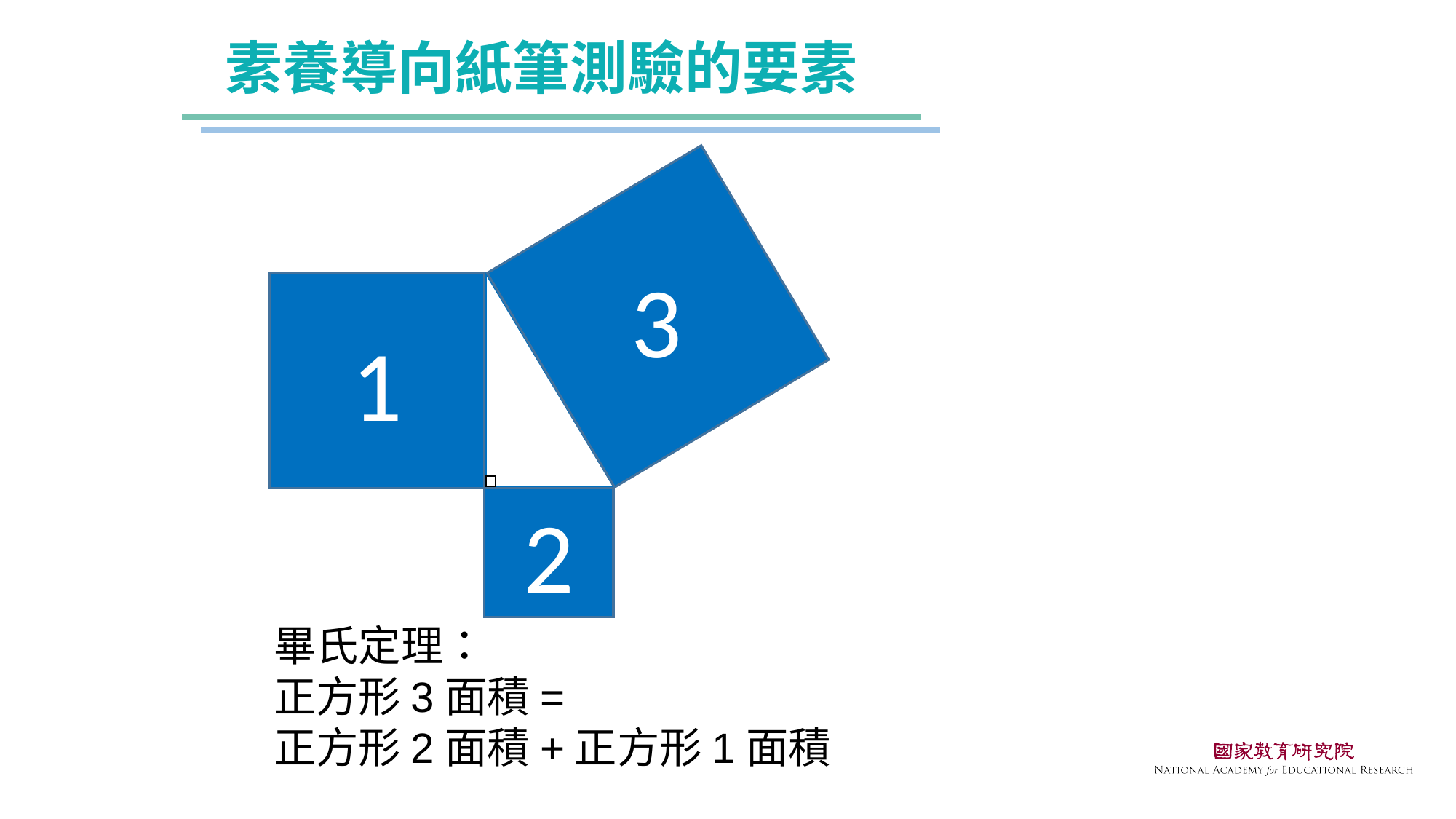

素養導向紙筆測驗的要素

3
1
2

畢氏定理：
正方形3面積=
正方形2面積+正方形1面積